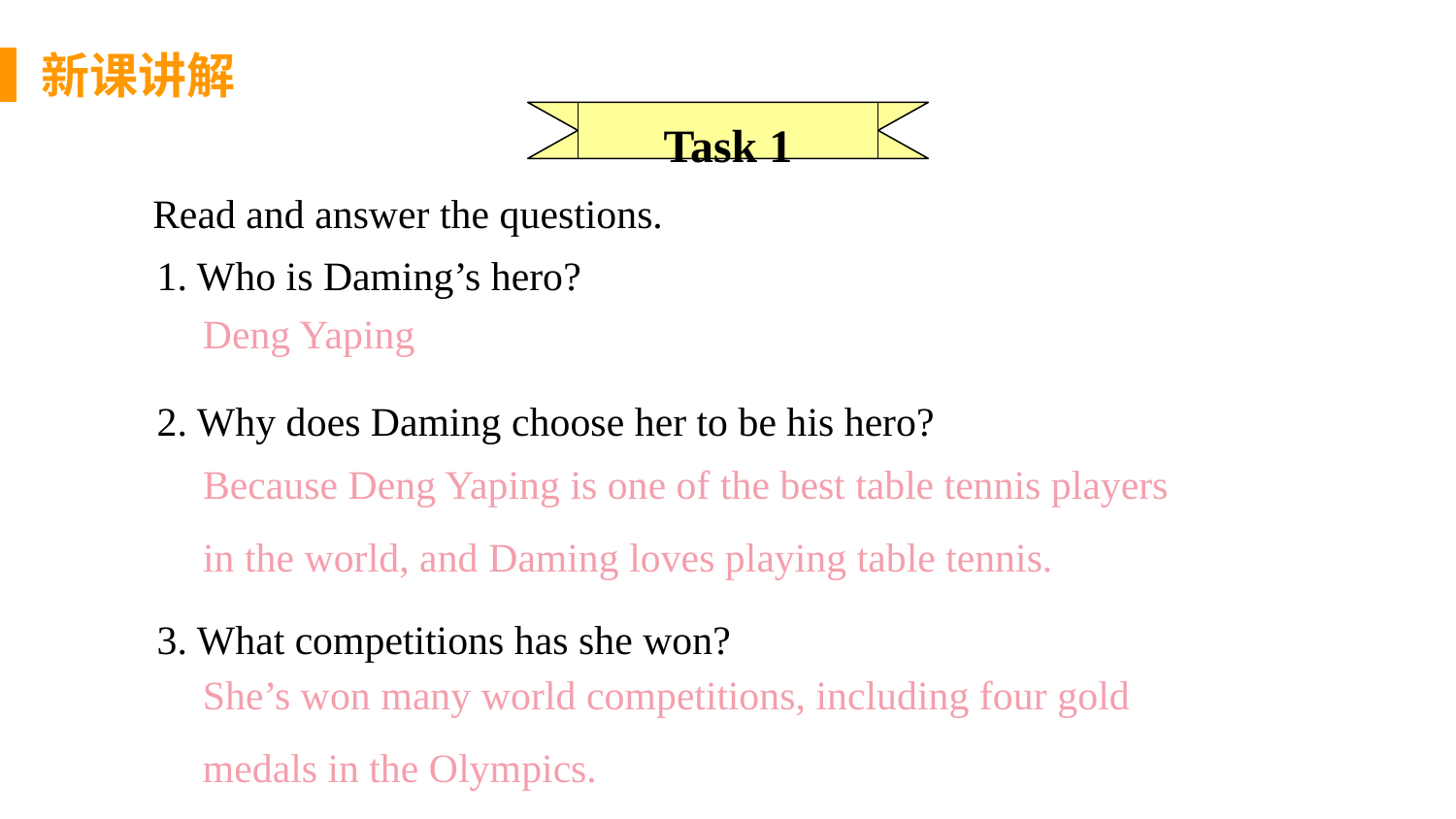

新课讲解

Task 1
Read and answer the questions.
1. Who is Daming’s hero?

2. Why does Daming choose her to be his hero?

3. What competitions has she won?

Deng Yaping
Because Deng Yaping is one of the best table tennis players in the world, and Daming loves playing table tennis.
She’s won many world competitions, including four gold medals in the Olympics.